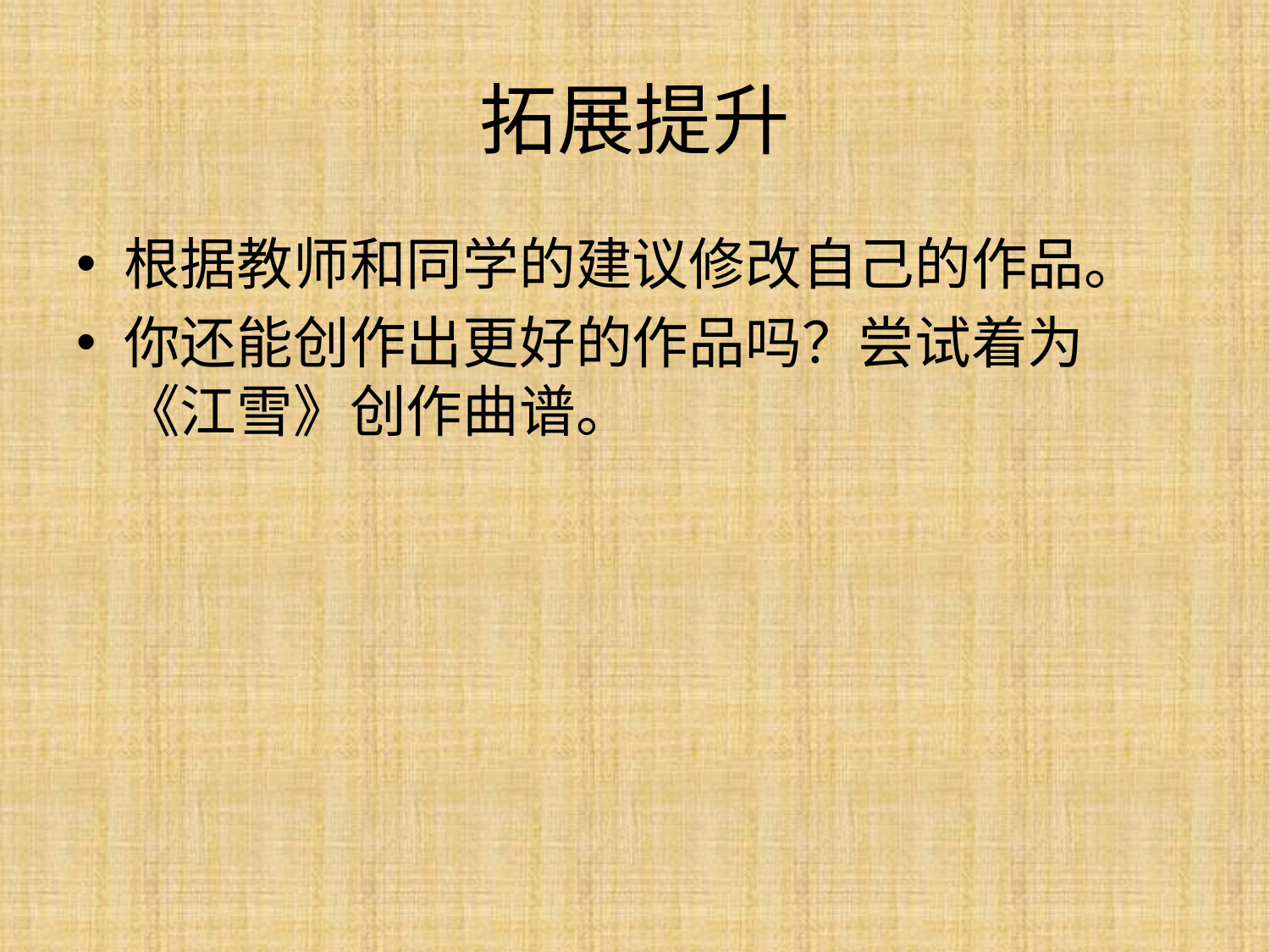

# 拓展提升
根据教师和同学的建议修改自己的作品。
你还能创作出更好的作品吗？尝试着为《江雪》创作曲谱。